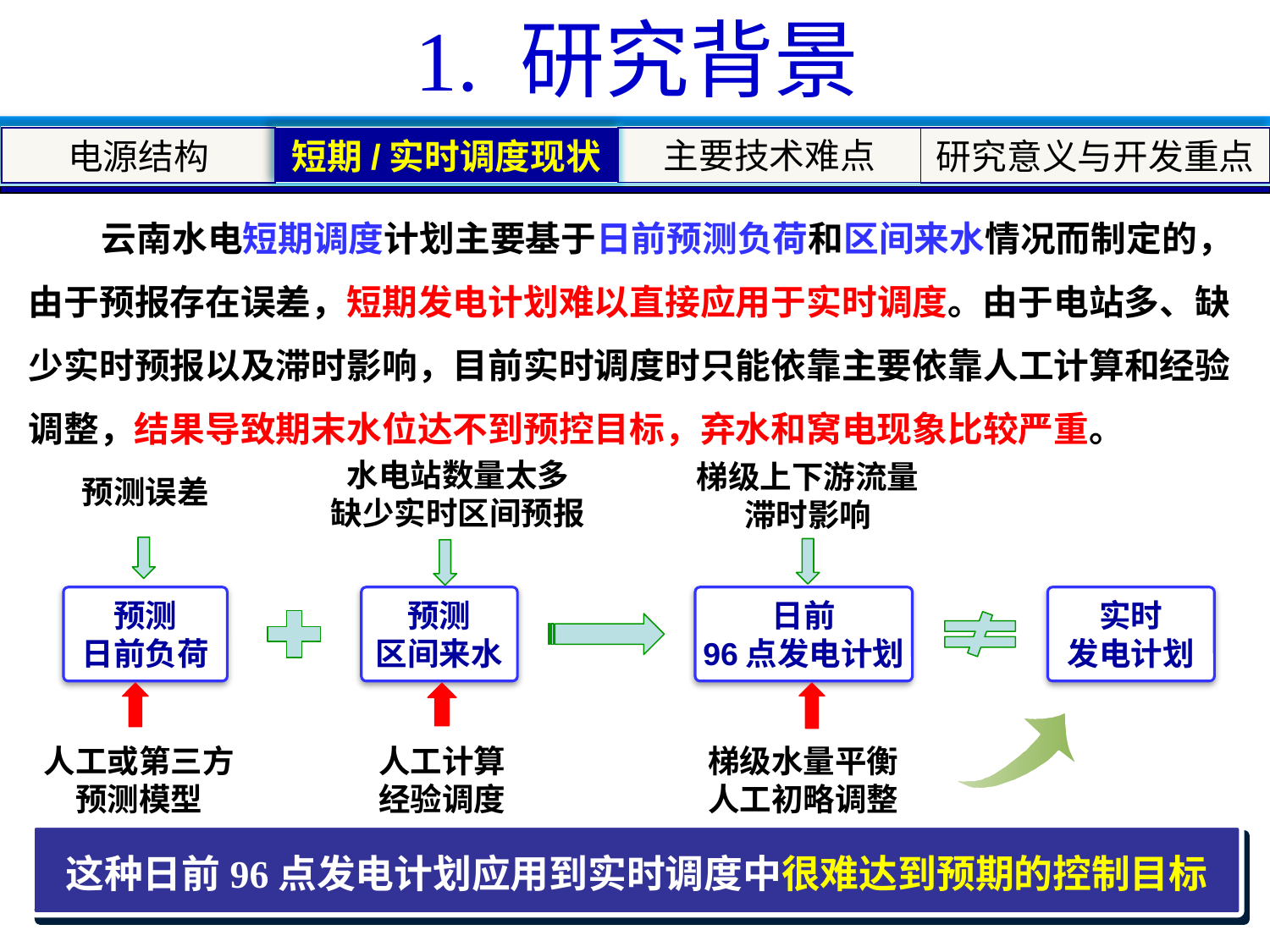

1. 研究背景

主要技术难点
短期/实时调度现状
电源结构
研究意义与开发重点

        云南水电短期调度计划主要基于日前预测负荷和区间来水情况而制定的，由于预报存在误差，短期发电计划难以直接应用于实时调度。由于电站多、缺少实时预报以及滞时影响，目前实时调度时只能依靠主要依靠人工计算和经验调整，结果导致期末水位达不到预控目标，弃水和窝电现象比较严重。
水电站数量太多
缺少实时区间预报

梯级上下游流量
滞时影响

预测误差

预测
日前负荷
预测
区间来水
日前
96点发电计划
实时
发电计划

人工或第三方
预测模型

人工计算经验调度

梯级水量平衡
人工初略调整

这种日前96点发电计划应用到实时调度中很难达到预期的控制目标